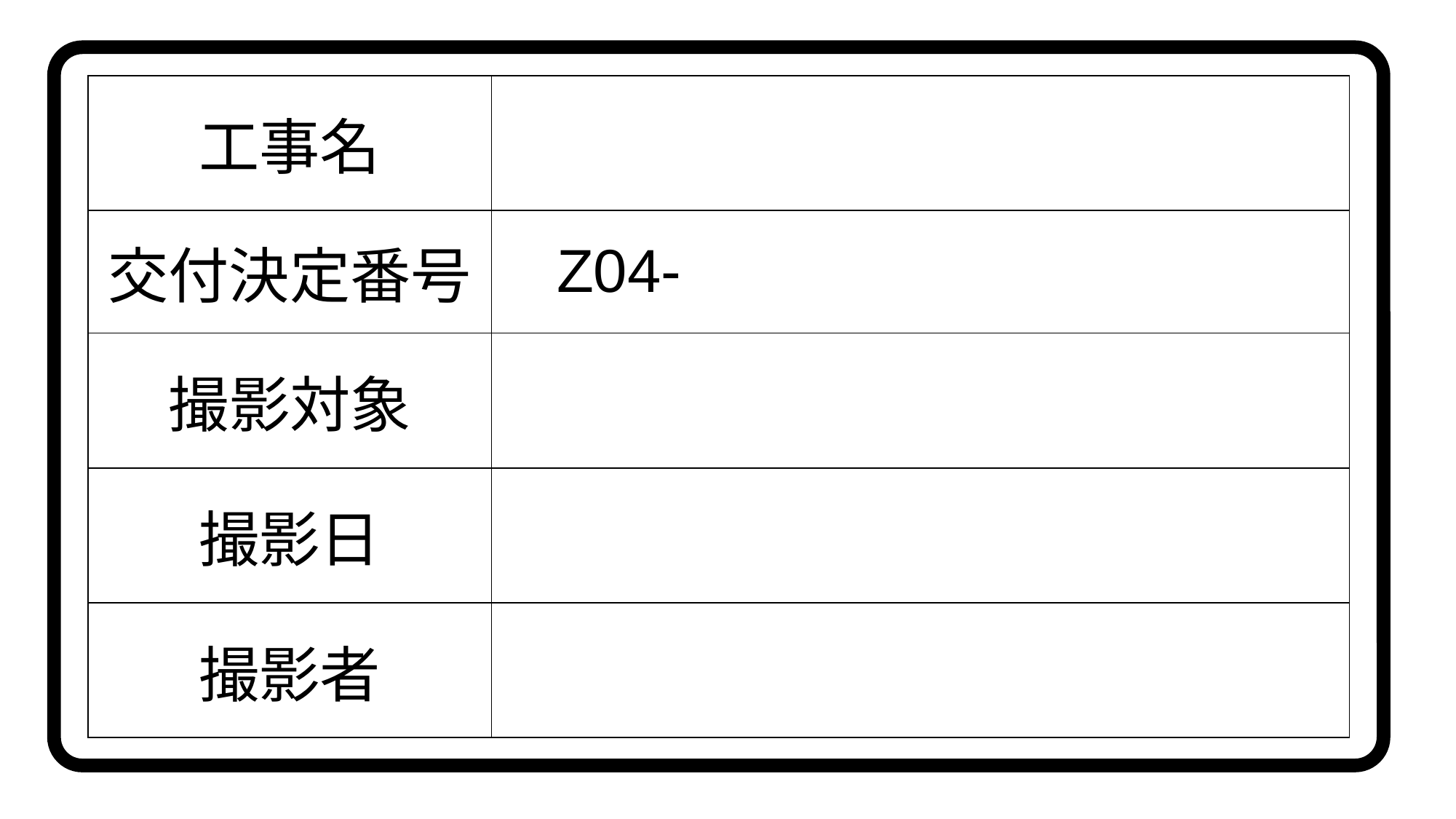

| 工事名 |  |
| --- | --- |
| 交付決定番号 | Z04- |
| 撮影対象 |  |
| 撮影日 |  |
| 撮影者 |  |